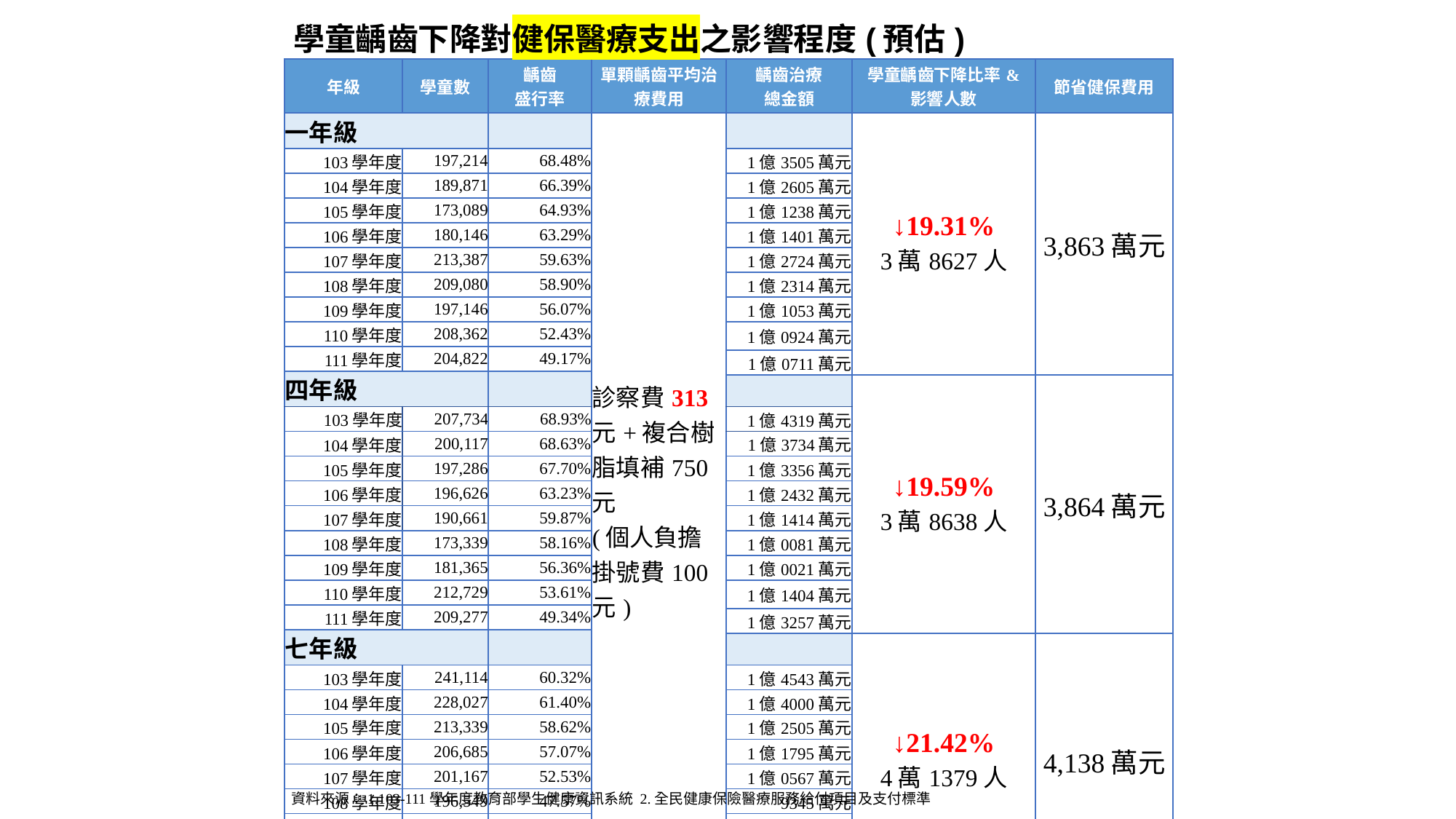

學童齲齒下降對健保醫療支出之影響程度(預估)
| 年級 | 學童數 | 齲齒 盛行率 | 單顆齲齒平均治療費用 | 齲齒治療 總金額 | 學童齲齒下降比率& 影響人數 | 節省健保費用 |
| --- | --- | --- | --- | --- | --- | --- |
| 一年級 |  |  | 診察費313元+複合樹脂填補750元 (個人負擔掛號費100元) |  | ↓19.31% 3萬8627人 | 3,863萬元 |
| 103學年度 | 197,214 | 68.48% |  | 1億3505萬元 |  |  |
| 104學年度 | 189,871 | 66.39% |  | 1億2605萬元 |  |  |
| 105學年度 | 173,089 | 64.93% |  | 1億1238萬元 |  |  |
| 106學年度 | 180,146 | 63.29% |  | 1億1401萬元 |  |  |
| 107學年度 | 213,387 | 59.63% |  | 1億2724萬元 |  |  |
| 108學年度 | 209,080 | 58.90% |  | 1億2314萬元 |  |  |
| 109學年度 | 197,146 | 56.07% |  | 1億1053萬元 |  |  |
| 110學年度 | 208,362 | 52.43% |  | 1億0924萬元 |  |  |
| 111學年度 | 204,822 | 49.17% |  |  |  |  |
|  |  |  |  | 1億0711萬元 |  |  |
| 四年級 |  |  |  |  |  |  |
|  |  |  |  |  | ↓19.59% 3萬8638人 | 3,864萬元 |
| 103學年度 | 207,734 | 68.93% |  | 1億4319萬元 |  |  |
| 104學年度 | 200,117 | 68.63% |  | 1億3734萬元 |  |  |
| 105學年度 | 197,286 | 67.70% |  | 1億3356萬元 |  |  |
| 106學年度 | 196,626 | 63.23% |  | 1億2432萬元 |  |  |
| 107學年度 | 190,661 | 59.87% |  | 1億1414萬元 |  |  |
| 108學年度 | 173,339 | 58.16% |  | 1億0081萬元 |  |  |
| 109學年度 | 181,365 | 56.36% |  | 1億0021萬元 |  |  |
| 110學年度 | 212,729 | 53.61% |  | 1億1404萬元 |  |  |
| 111學年度 | 209,277 | 49.34% |  |  |  |  |
|  |  |  |  | 1億3257萬元 |  |  |
| 七年級 |  |  |  |  |  |  |
|  |  |  |  |  | ↓21.42% 4萬1379人 | 4,138萬元 |
| 103學年度 | 241,114 | 60.32% |  | 1億4543萬元 |  |  |
| 104學年度 | 228,027 | 61.40% |  | 1億4000萬元 |  |  |
| 105學年度 | 213,339 | 58.62% |  | 1億2505萬元 |  |  |
| 106學年度 | 206,685 | 57.07% |  | 1億1795萬元 |  |  |
| 107學年度 | 201,167 | 52.53% |  | 1億0567萬元 |  |  |
| 108學年度 | 196,549 | 47.57% |  | 9345萬元 |  |  |
| 109學年度 | 196,653 | 46.72% |  | 9188萬元 |  |  |
| 110學年度 | 189,716 | 42.89% |  | 8137萬元 |  |  |
| 111學年度 | 172,630 | 38.90% |  | 6715萬元 |  |  |
| 總計 |  |  |  |  | 11萬8644人 | 11,864萬元 |
資料來源：1.103-111學年度教育部學生健康資訊系統 2.全民健康保險醫療服務給付項目及支付標準